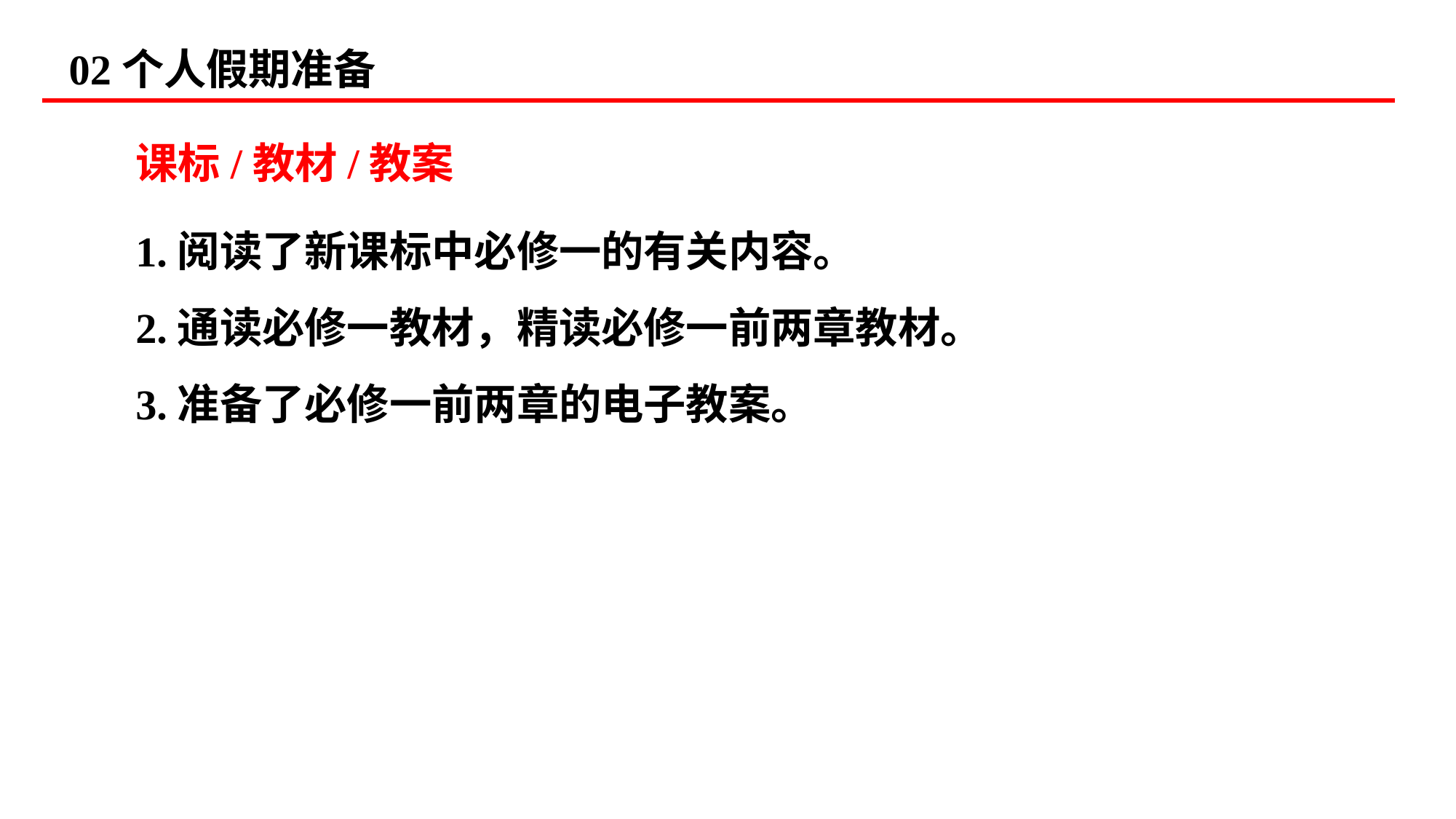

02个人假期准备
课标/教材/教案
1.阅读了新课标中必修一的有关内容。
2.通读必修一教材，精读必修一前两章教材。
3.准备了必修一前两章的电子教案。